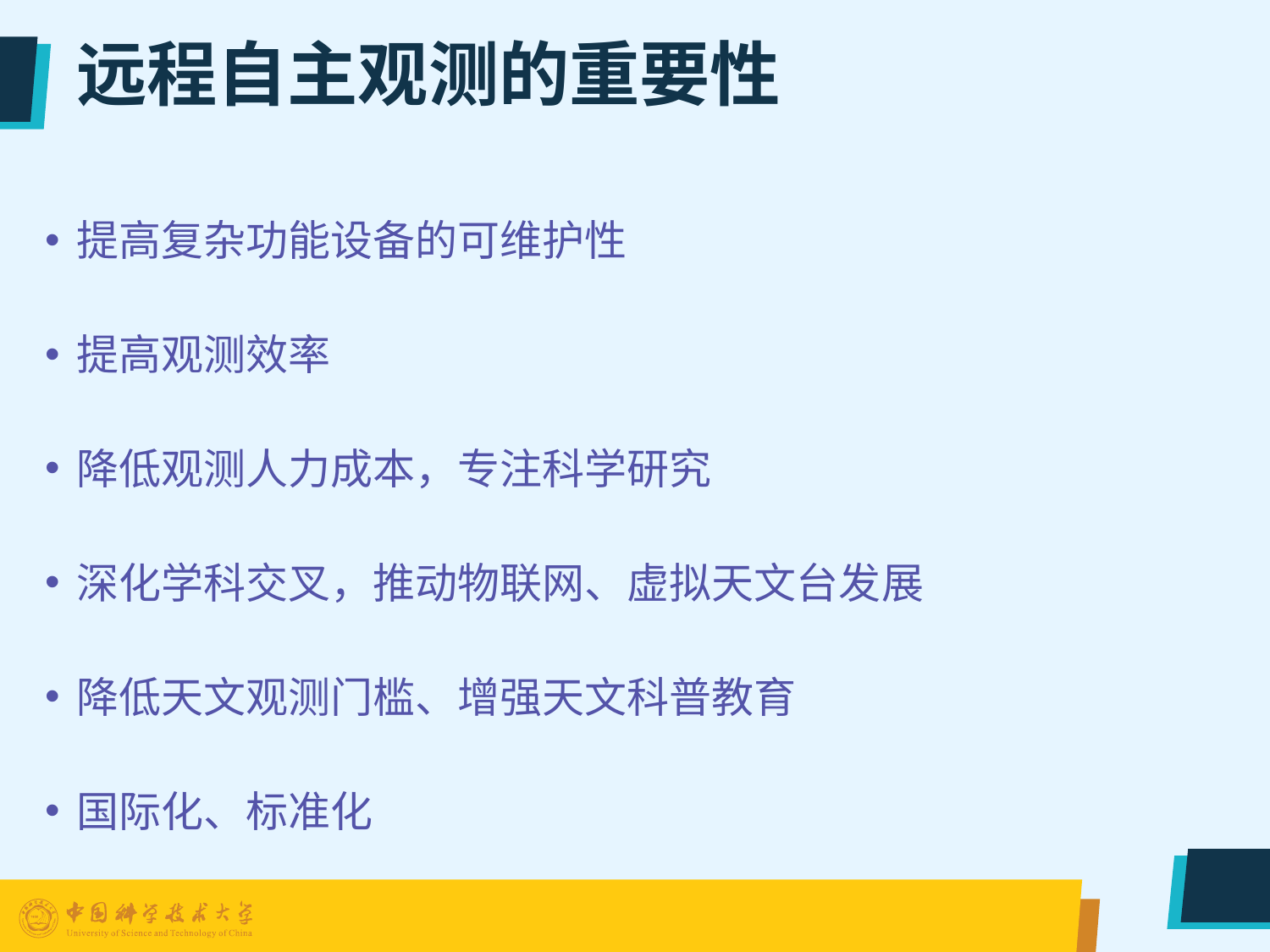

3
# 远程自主观测的重要性
提高复杂功能设备的可维护性
提高观测效率
降低观测人力成本，专注科学研究
深化学科交叉，推动物联网、虚拟天文台发展
降低天文观测门槛、增强天文科普教育
国际化、标准化